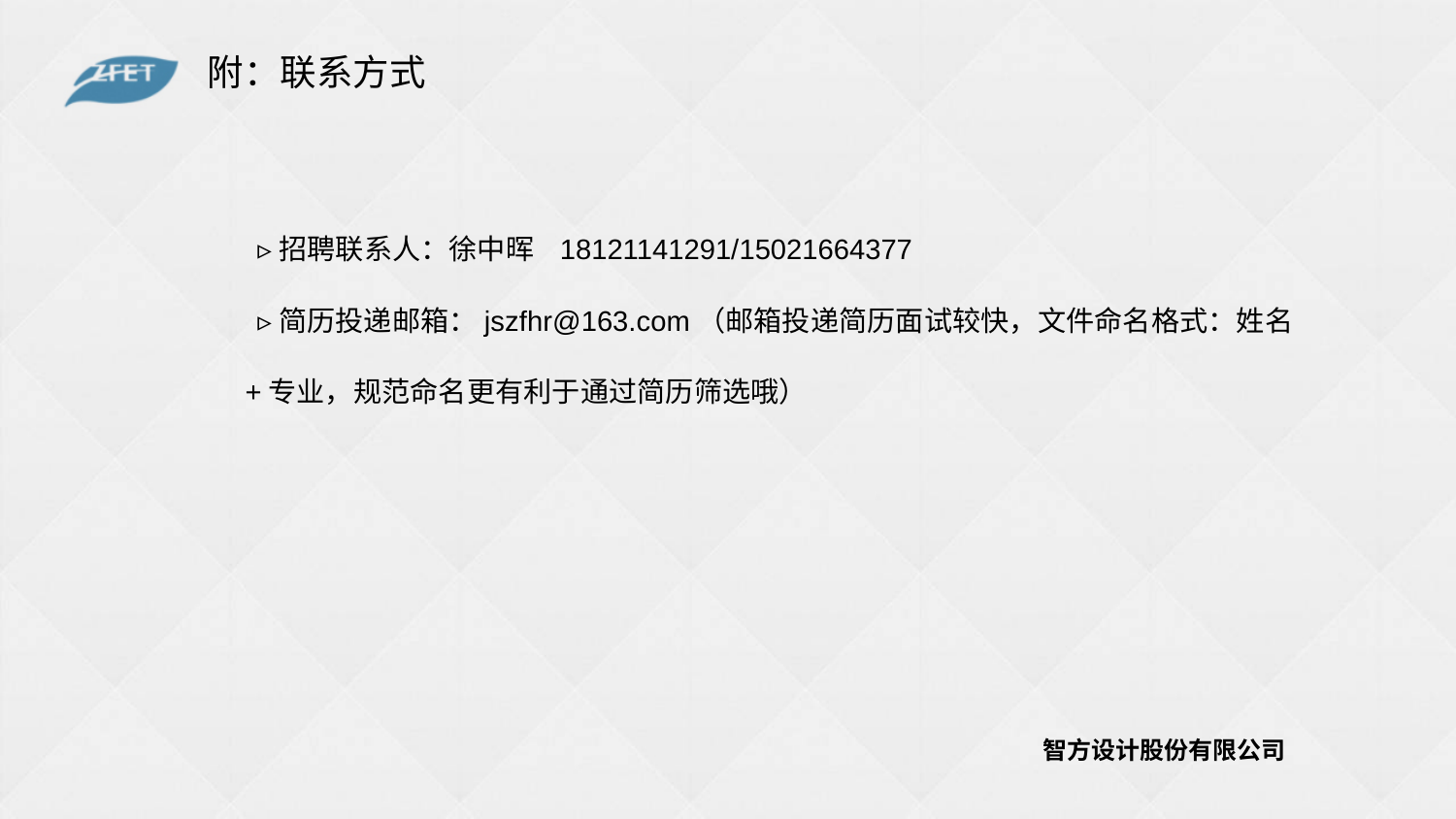

附：联系方式

  ▹招聘联系人：徐中晖   18121141291/15021664377
  ▹简历投递邮箱：jszfhr@163.com（邮箱投递简历面试较快，文件命名格式：姓名+专业，规范命名更有利于通过简历筛选哦）

          智方设计股份有限公司